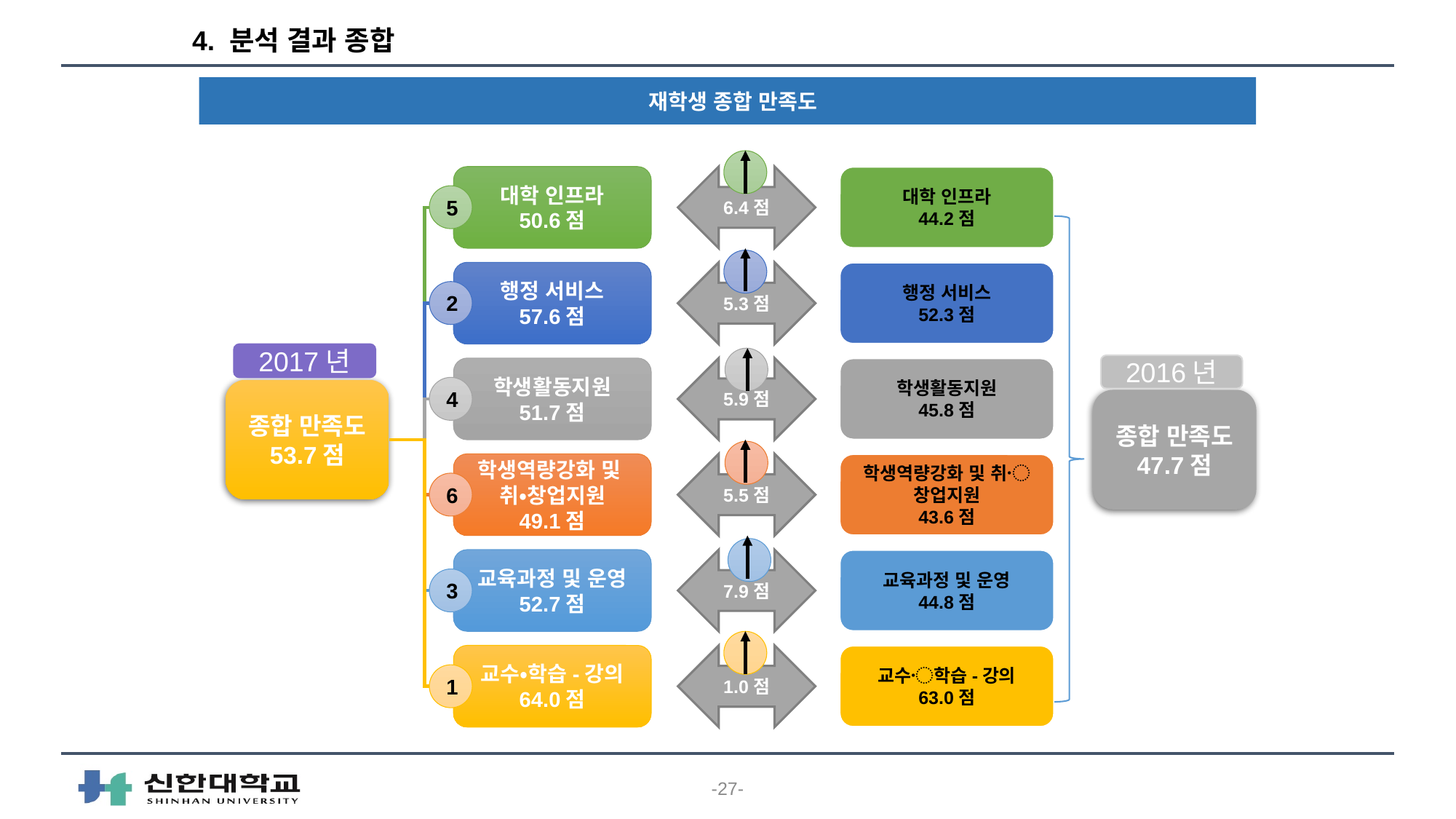

# 4. 분석 결과 종합
 재학생 종합 만족도

대학 인프라
44.2점
행정 서비스
52.3점
학생활동지원
45.8점
학생역량강화 및 취〮창업지원
43.6점
교육과정 및 운영
44.8점
교수〮학습-강의
63.0점
대학 인프라
50.6점
5
2
4
6
3
1
행정 서비스
57.6점
학생활동지원
51.7점
학생역량강화 및
취•창업지원
49.1점
교육과정 및 운영
52.7점
교수•학습-강의
64.0점
6.4점
5.3점
5.9점
5.5점
7.9점
1.0점

2017년
2016년
종합 만족도
53.7점
종합 만족도
47.7점
-27-